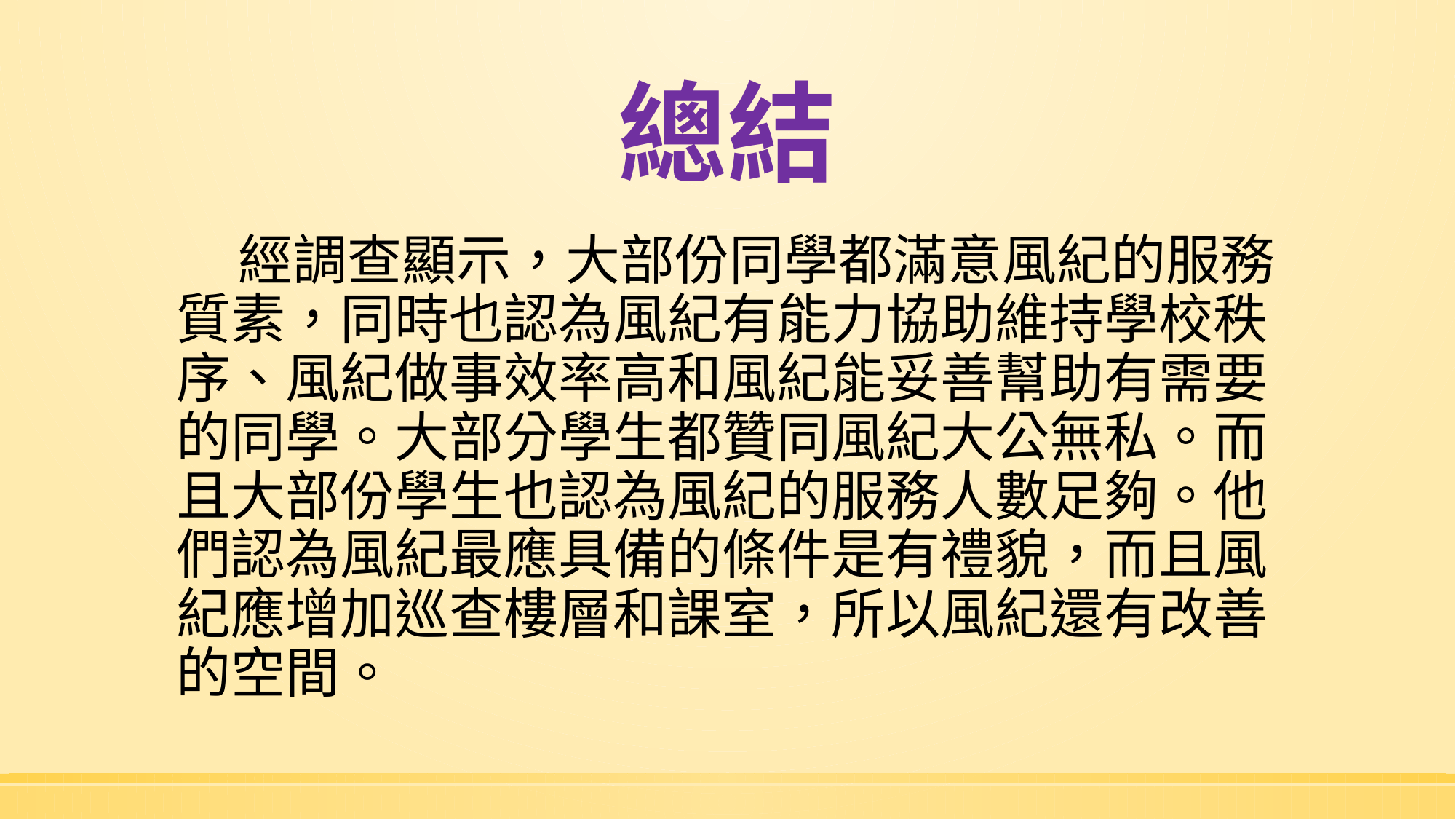

# 總結
    經調查顯示，大部份同學都滿意風紀的服務質素，同時也認為風紀有能力協助維持學校秩序、風紀做事效率高和風紀能妥善幫助有需要的同學。大部分學生都贊同風紀大公無私。而且大部份學生也認為風紀的服務人數足夠。他們認為風紀最應具備的條件是有禮貌，而且風紀應增加巡查樓層和課室，所以風紀還有改善的空間。